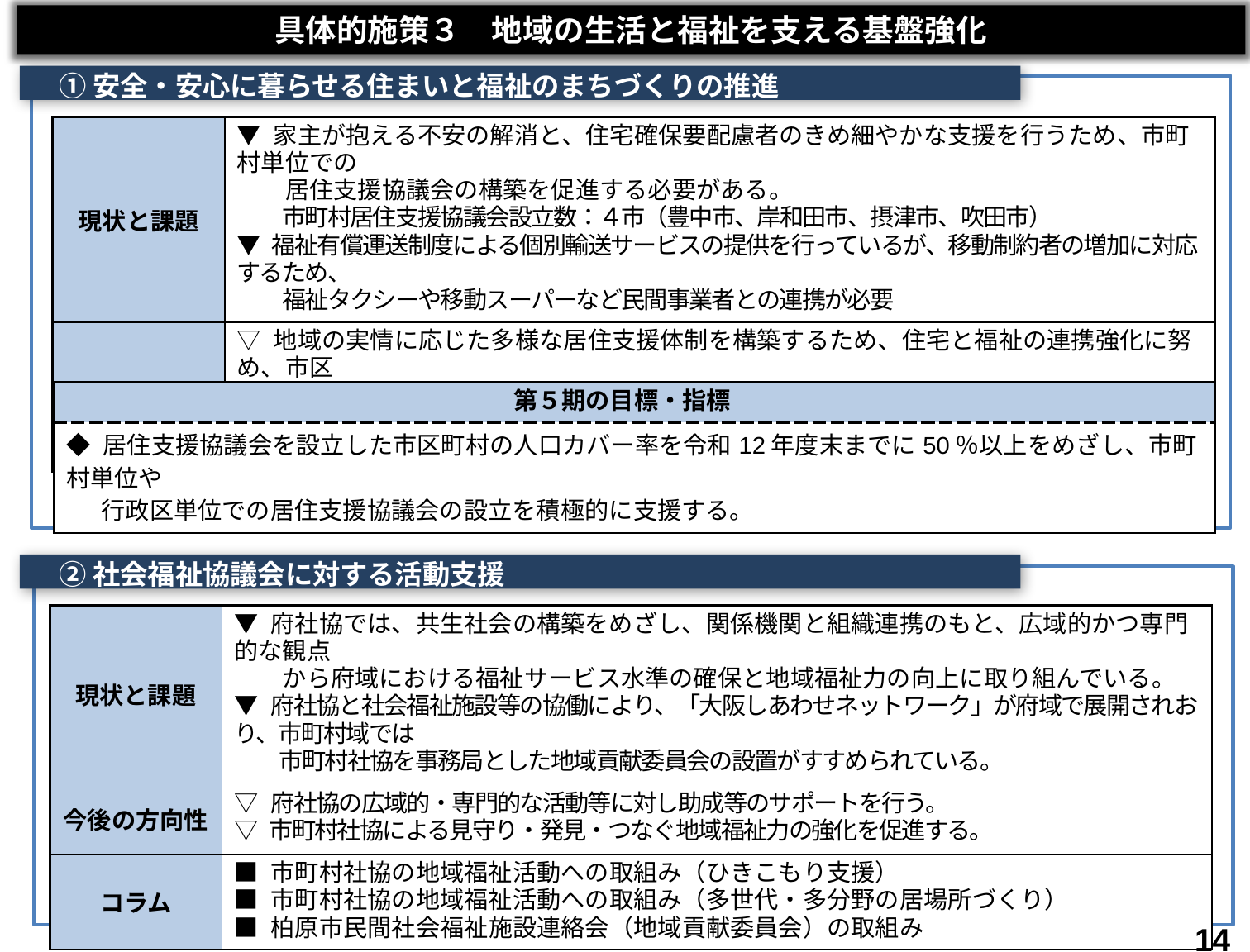

具体的施策３　地域の生活と福祉を支える基盤強化
　① 安全・安心に暮らせる住まいと福祉のまちづくりの推進

| 現状と課題 | ▼ 家主が抱える不安の解消と、住宅確保要配慮者のきめ細やかな支援を行うため、市町村単位での 　　居住支援協議会の構築を促進する必要がある。 　　市町村居住支援協議会設立数：４市（豊中市、岸和田市、摂津市、吹田市） ▼ 福祉有償運送制度による個別輸送サービスの提供を行っているが、移動制約者の増加に対応するため、 　　福祉タクシーや移動スーパーなど民間事業者との連携が必要 |
| --- | --- |
| 今後の方向性 | ▽ 地域の実情に応じた多様な居住支援体制を構築するため、住宅と福祉の連携強化に努め、市区 　　町村単位での居住支援協議会の設立を促進する。 ▽ 運営協議会にかかる助言や制度の広報周知により、福祉有償運送制度の活性化を支援する。 |
| 第５期の目標・指標 |
| --- |
| ◆ 居住支援協議会を設立した市区町村の人口カバー率を令和12年度末までに50％以上をめざし、市町村単位や 　 行政区単位での居住支援協議会の設立を積極的に支援する。 |
　② 社会福祉協議会に対する活動支援

| 現状と課題 | ▼ 府社協では、共生社会の構築をめざし、関係機関と組織連携のもと、広域的かつ専門的な観点 　　から府域における福祉サービス水準の確保と地域福祉力の向上に取り組んでいる。 ▼ 府社協と社会福祉施設等の協働により、「大阪しあわせネットワーク」が府域で展開されおり、市町村域では　　 　　市町村社協を事務局とした地域貢献委員会の設置がすすめられている。 |
| --- | --- |
| 今後の方向性 | ▽ 府社協の広域的・専門的な活動等に対し助成等のサポートを行う。 ▽ 市町村社協による見守り・発見・つなぐ地域福祉力の強化を促進する。 |
| コラム | ■ 市町村社協の地域福祉活動への取組み（ひきこもり支援） ■ 市町村社協の地域福祉活動への取組み（多世代・多分野の居場所づくり） ■ 柏原市民間社会福祉施設連絡会（地域貢献委員会）の取組み |
14